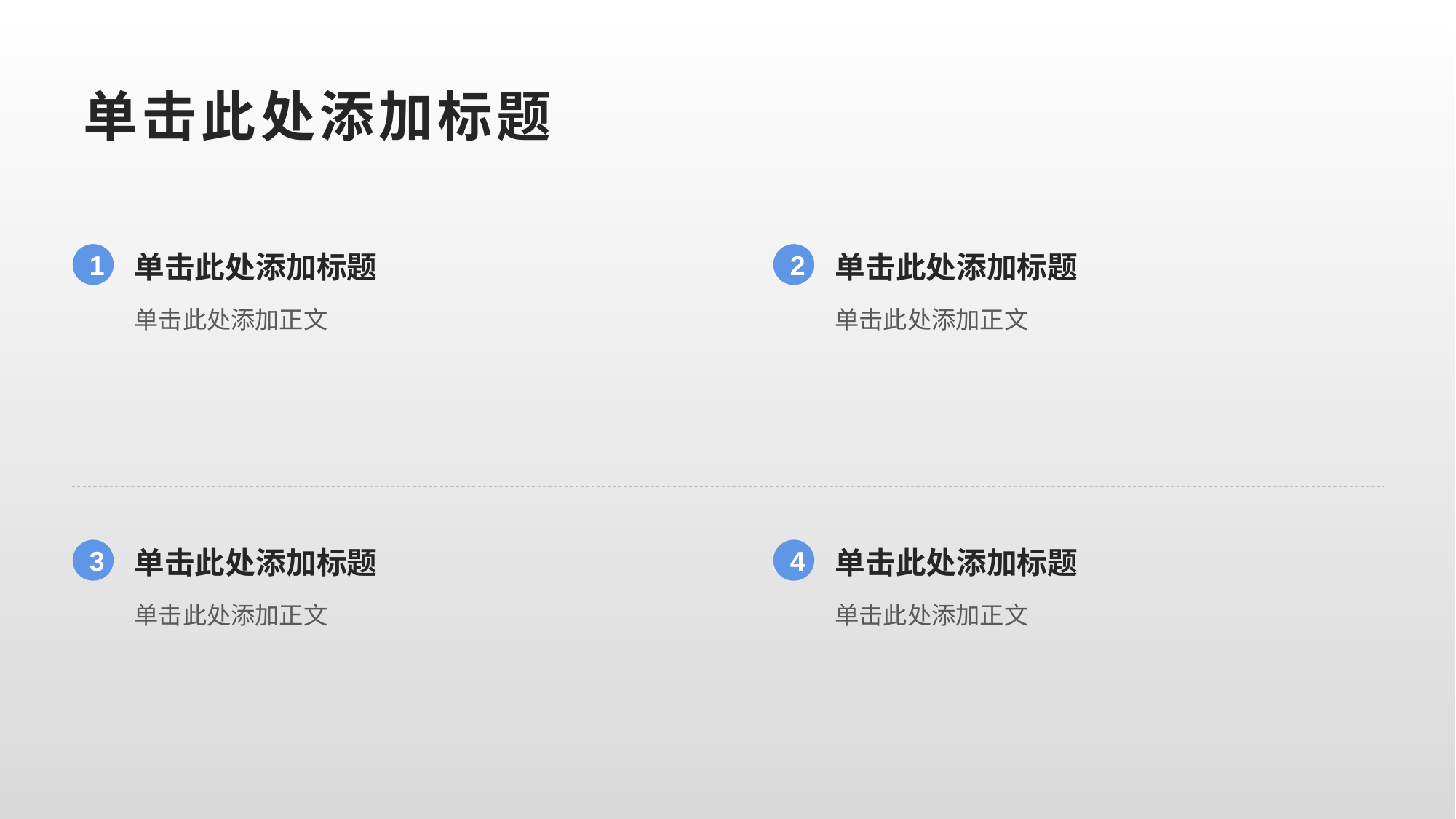

单击此处添加标题
单击此处添加标题
单击此处添加标题
1
2
单击此处添加正文
单击此处添加正文
单击此处添加标题
单击此处添加标题
3
4
单击此处添加正文
单击此处添加正文